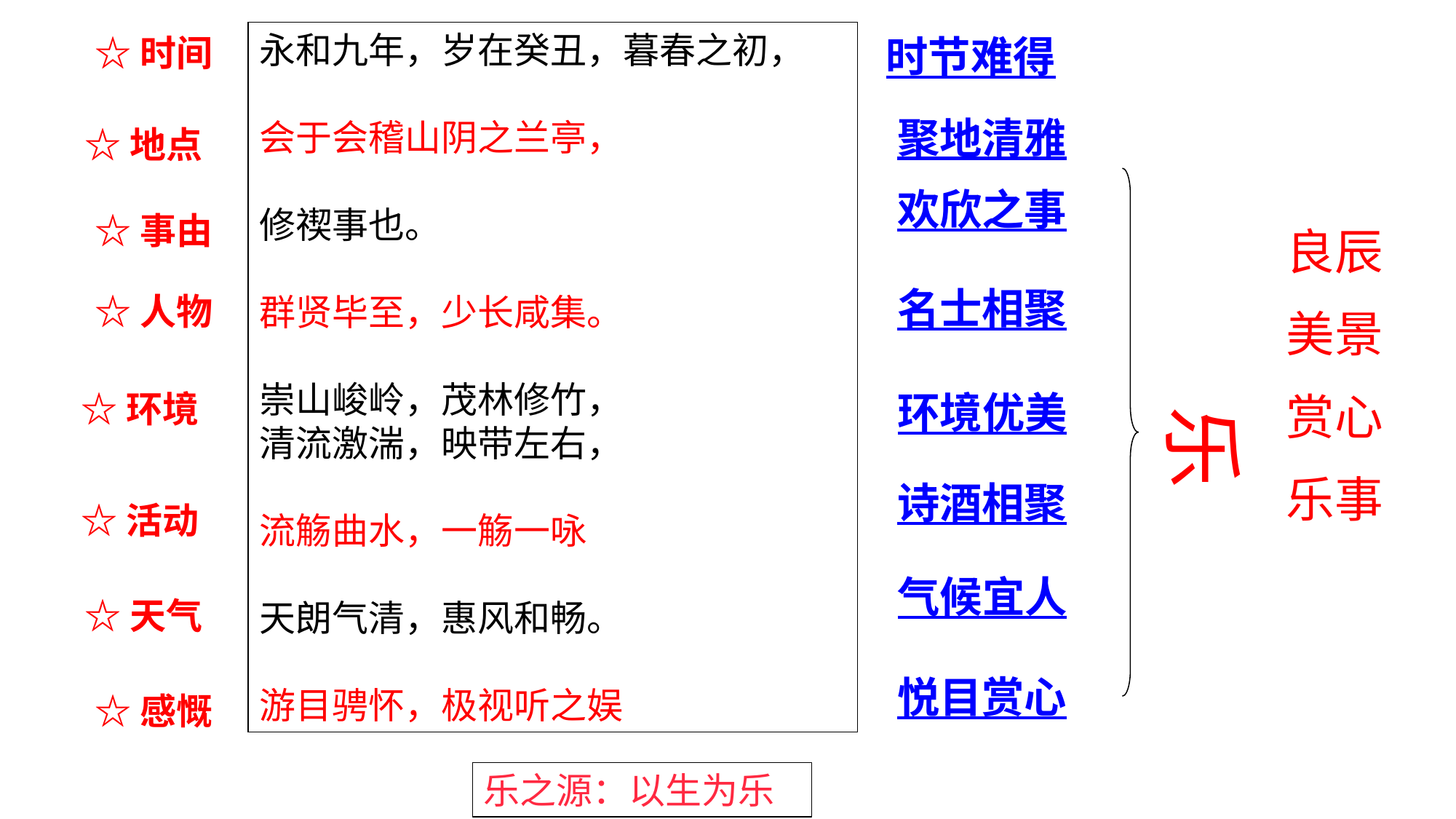

永和九年，岁在癸丑，暮春之初，

会于会稽山阴之兰亭，

修禊事也。

群贤毕至，少长咸集。

崇山峻岭，茂林修竹，
清流激湍，映带左右，

流觞曲水，一觞一咏

天朗气清，惠风和畅。

游目骋怀，极视听之娱
☆时间
时节难得
聚地清雅
☆地点

欢欣之事
☆事由
良辰
美景
赏心
乐事
名士相聚
☆人物
☆环境
环境优美
乐
诗酒相聚
☆活动
气候宜人
☆天气
悦目赏心
☆感慨
乐之源：以生为乐